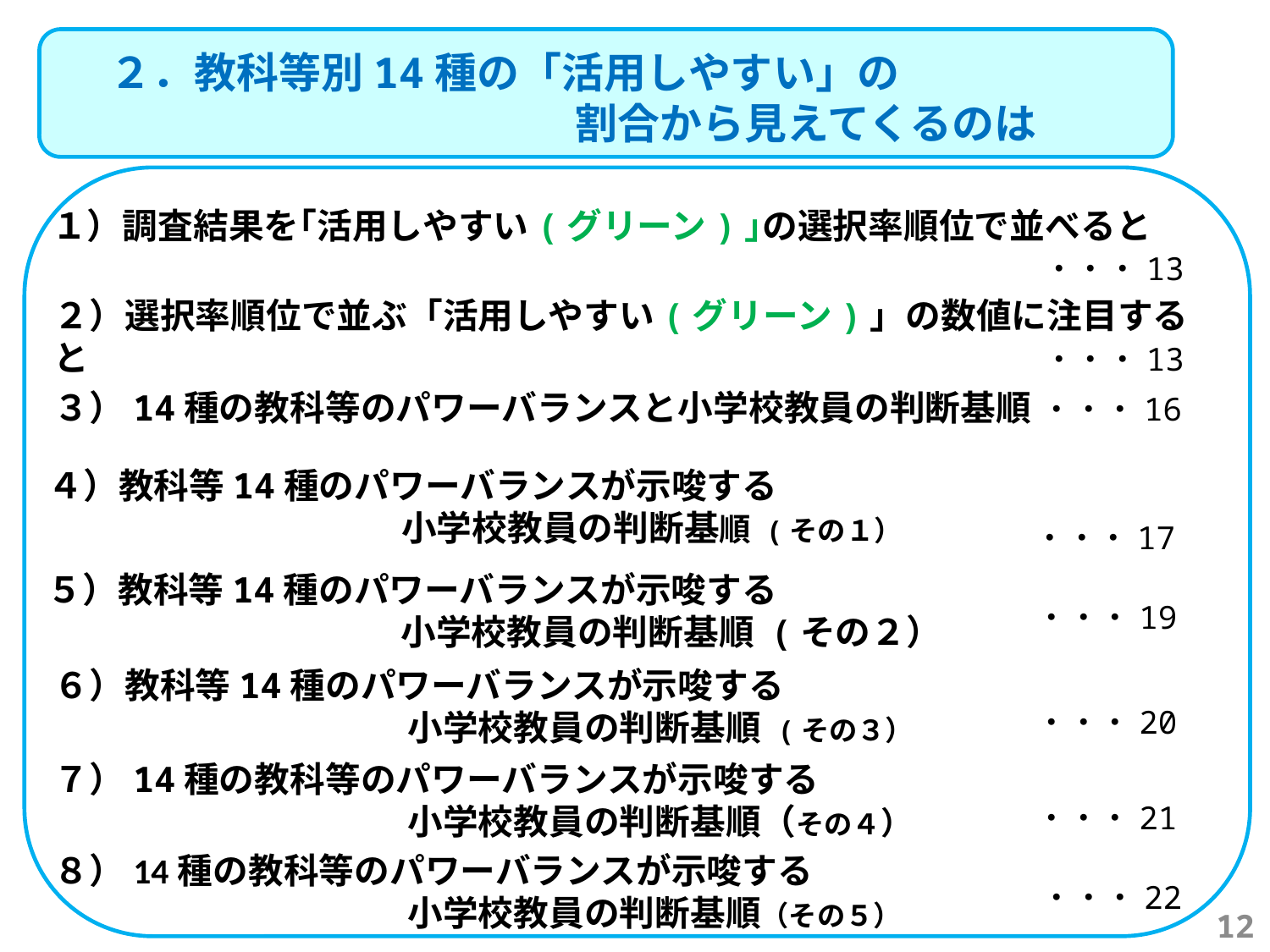

２．教科等別14種の「活用しやすい」の
　　　　　　　　　　　割合から見えてくるのは

１）調査結果を｢活用しやすい(グリーン)｣の選択率順位で並べると
・・・13
２）選択率順位で並ぶ「活用しやすい(グリーン)」の数値に注目すると
・・・13
３）14種の教科等のパワーバランスと小学校教員の判断基順
・・・16
　４）教科等14種のパワーバランスが示唆する
　　　　　　　　　　　小学校教員の判断基順 (その１）
・・・17
５）教科等14種のパワーバランスが示唆する
　　　　　　　　　　小学校教員の判断基順 (その２）
・・・19
６）教科等14種のパワーバランスが示唆する
　　　　　　　　　　小学校教員の判断基順 (その３）
・・・20
７）14種の教科等のパワーバランスが示唆する
　　　　　　　　　　小学校教員の判断基順（その４）
・・・21
８）14種の教科等のパワーバランスが示唆する
　　　　　　　　　　小学校教員の判断基順（その５）
・・・22
12